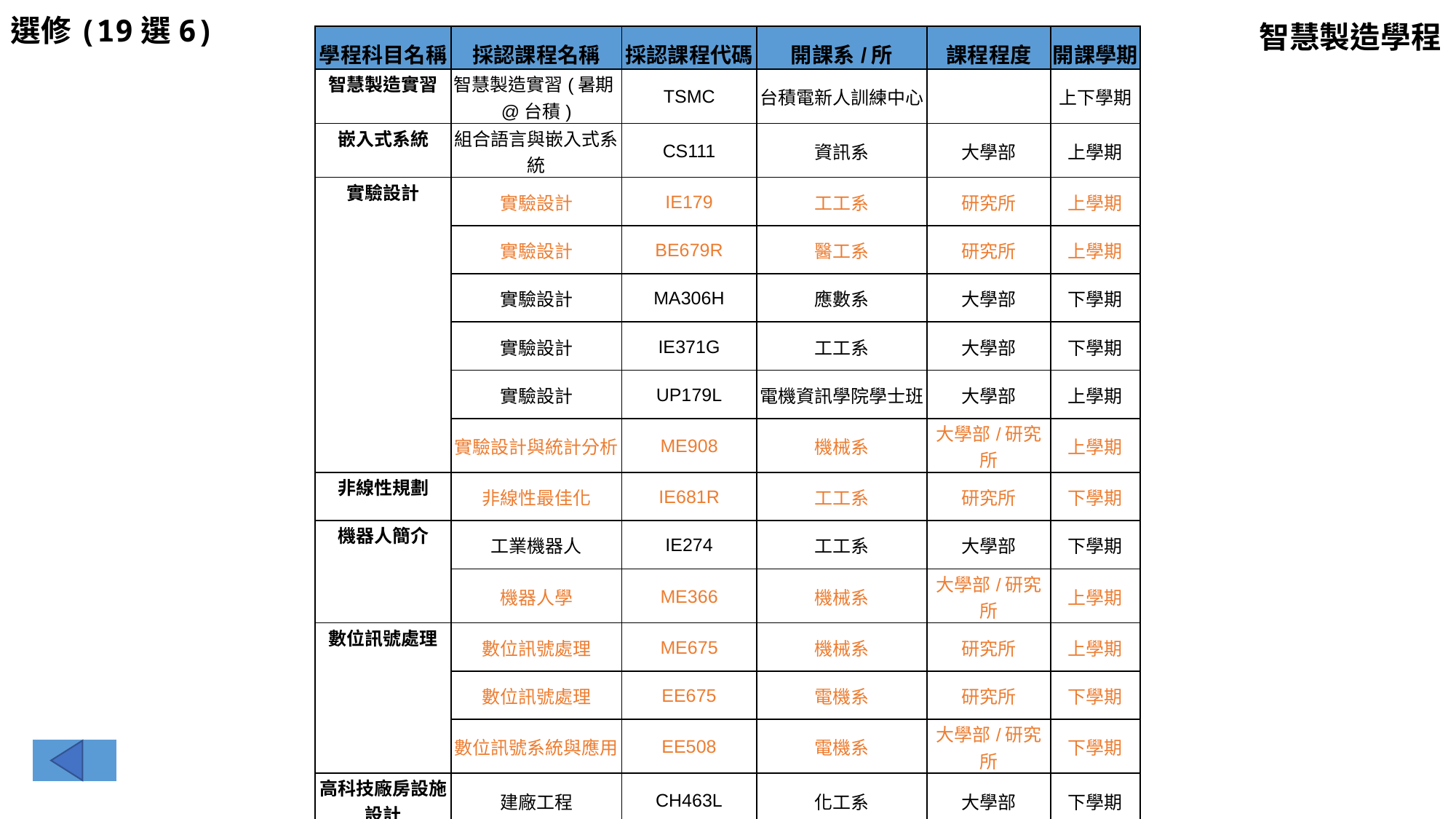

選修(19選6)
智慧製造學程
| 學程科目名稱 | 採認課程名稱 | 採認課程代碼 | 開課系/所 | 課程程度 | 開課學期 |
| --- | --- | --- | --- | --- | --- |
| 智慧製造實習 | 智慧製造實習(暑期@台積) | TSMC | 台積電新人訓練中心 |  | 上下學期 |
| 嵌入式系統 | 組合語言與嵌入式系統 | CS111 | 資訊系 | 大學部 | 上學期 |
| 實驗設計 | 實驗設計 | IE179 | 工工系 | 研究所 | 上學期 |
|  | 實驗設計 | BE679R | 醫工系 | 研究所 | 上學期 |
|  | 實驗設計 | MA306H | 應數系 | 大學部 | 下學期 |
|  | 實驗設計 | IE371G | 工工系 | 大學部 | 下學期 |
|  | 實驗設計 | UP179L | 電機資訊學院學士班 | 大學部 | 上學期 |
|  | 實驗設計與統計分析 | ME908 | 機械系 | 大學部/研究所 | 上學期 |
| 非線性規劃 | 非線性最佳化 | IE681R | 工工系 | 研究所 | 下學期 |
| 機器人簡介 | 工業機器人 | IE274 | 工工系 | 大學部 | 下學期 |
|  | 機器人學 | ME366 | 機械系 | 大學部/研究所 | 上學期 |
| 數位訊號處理 | 數位訊號處理 | ME675 | 機械系 | 研究所 | 上學期 |
|  | 數位訊號處理 | EE675 | 電機系 | 研究所 | 下學期 |
|  | 數位訊號系統與應用 | EE508 | 電機系 | 大學部/研究所 | 下學期 |
| 高科技廠房設施設計 | 建廠工程 | CH463L | 化工系 | 大學部 | 下學期 |